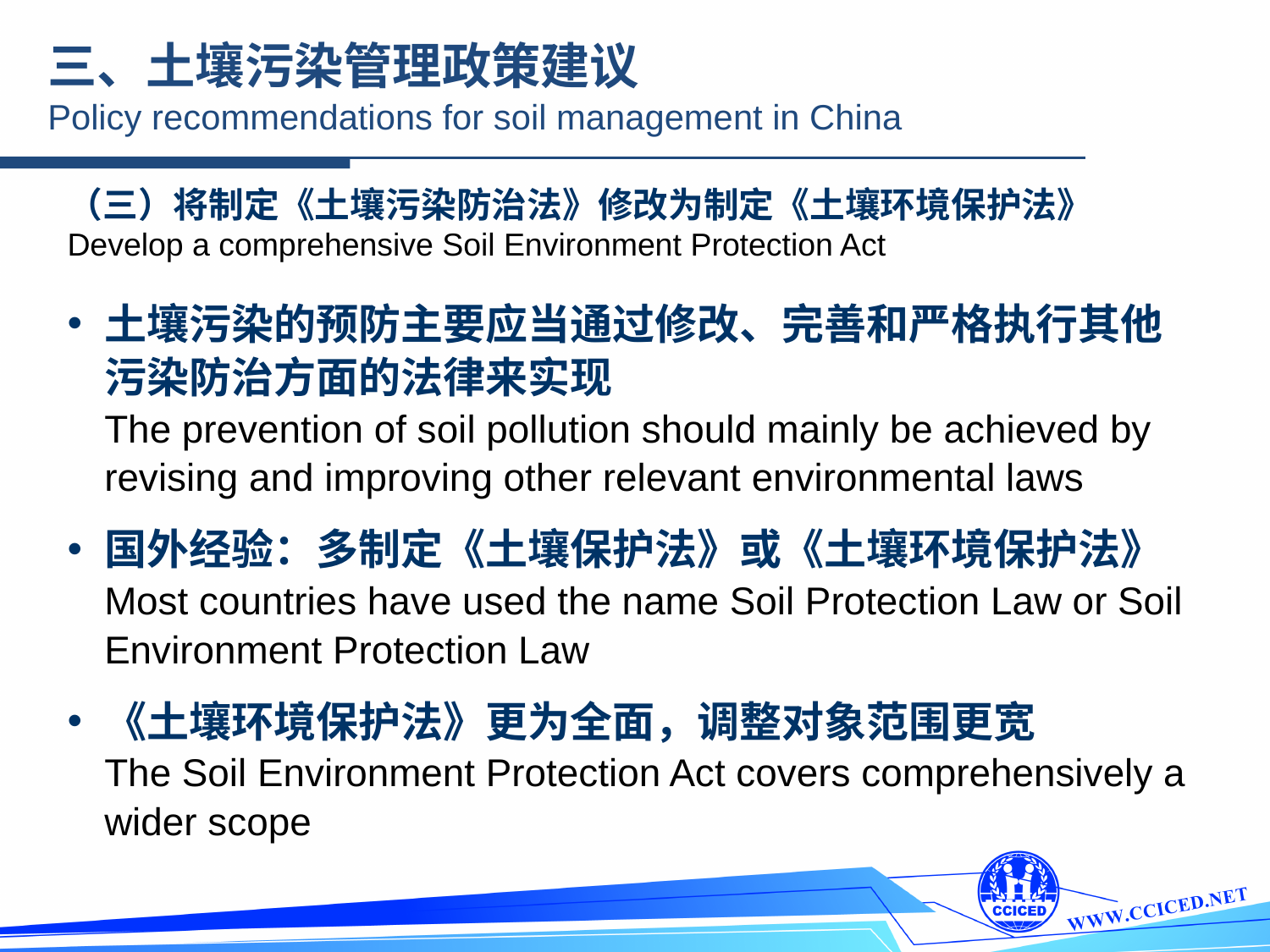

三、土壤污染管理政策建议
Policy recommendations for soil management in China
（三）将制定《土壤污染防治法》修改为制定《土壤环境保护法》
Develop a comprehensive Soil Environment Protection Act
土壤污染的预防主要应当通过修改、完善和严格执行其他污染防治方面的法律来实现
The prevention of soil pollution should mainly be achieved by revising and improving other relevant environmental laws
国外经验：多制定《土壤保护法》或《土壤环境保护法》
Most countries have used the name Soil Protection Law or Soil Environment Protection Law
《土壤环境保护法》更为全面，调整对象范围更宽
The Soil Environment Protection Act covers comprehensively a wider scope